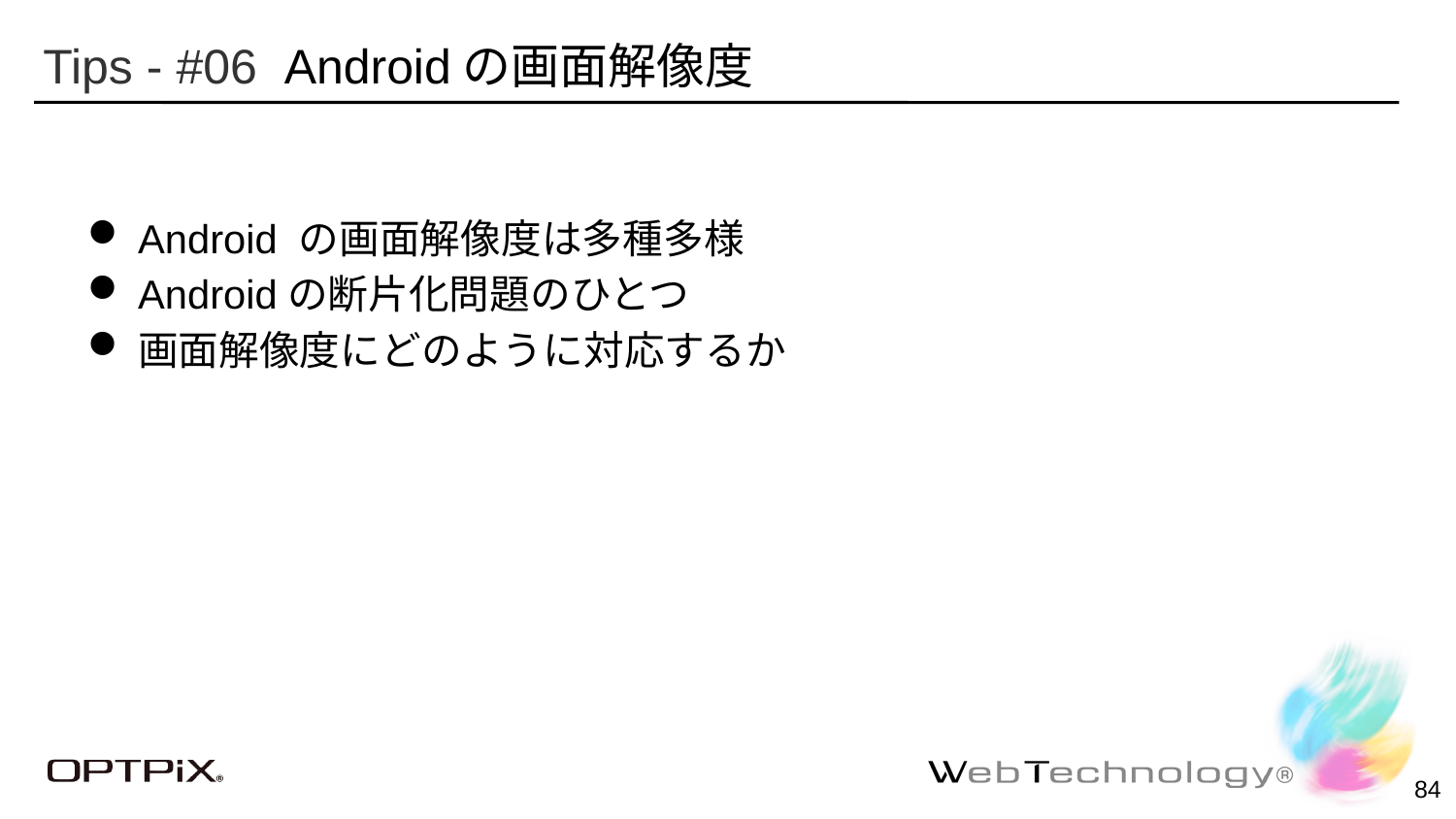

Tips - #06  Androidの画面解像度
Android の画面解像度は多種多様
Androidの断片化問題のひとつ
画面解像度にどのように対応するか
84